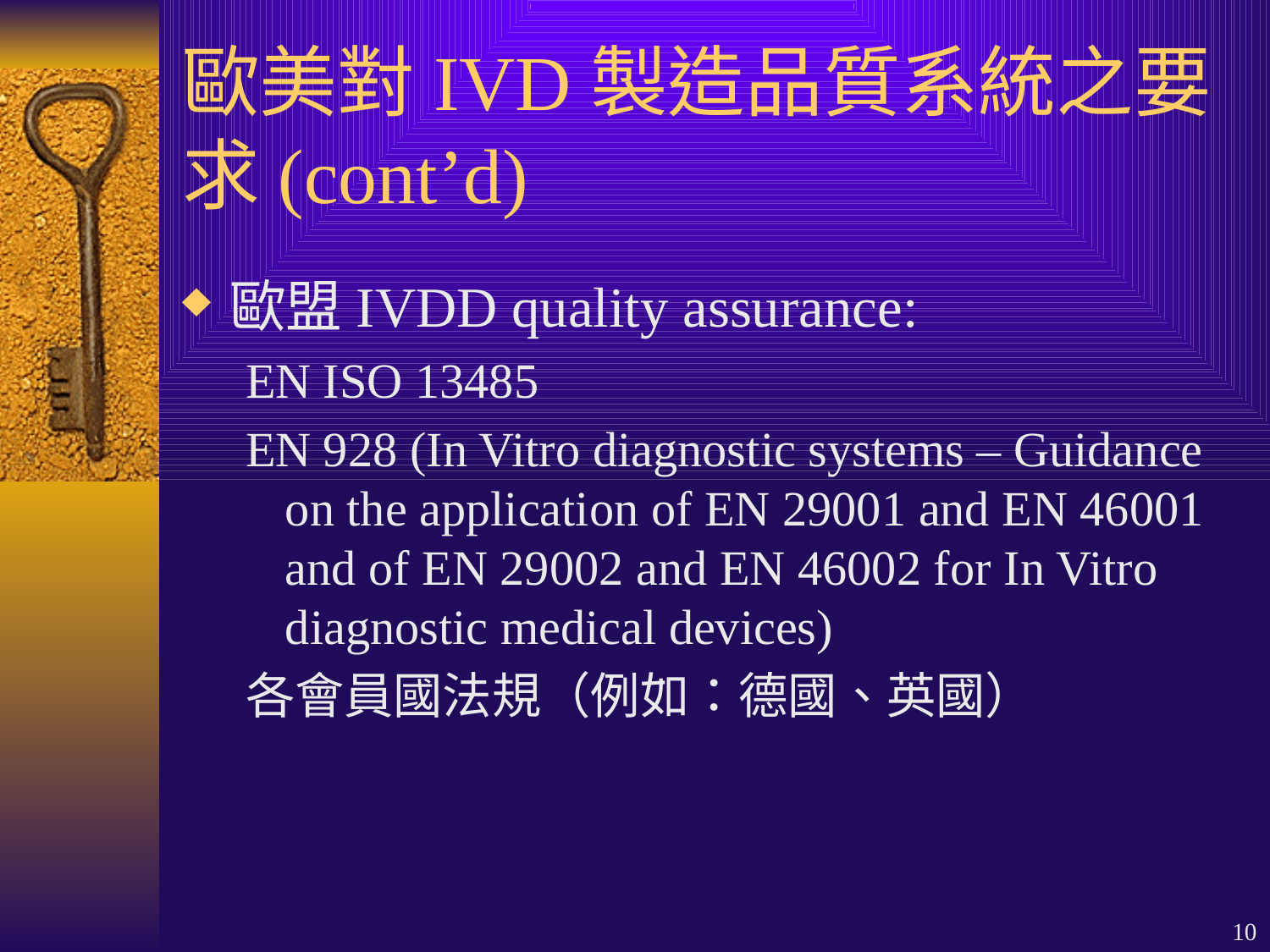

# 歐美對IVD製造品質系統之要求(cont’d)
歐盟IVDD quality assurance:
EN ISO 13485
EN 928 (In Vitro diagnostic systems – Guidance on the application of EN 29001 and EN 46001 and of EN 29002 and EN 46002 for In Vitro diagnostic medical devices)
各會員國法規（例如：德國、英國）
10